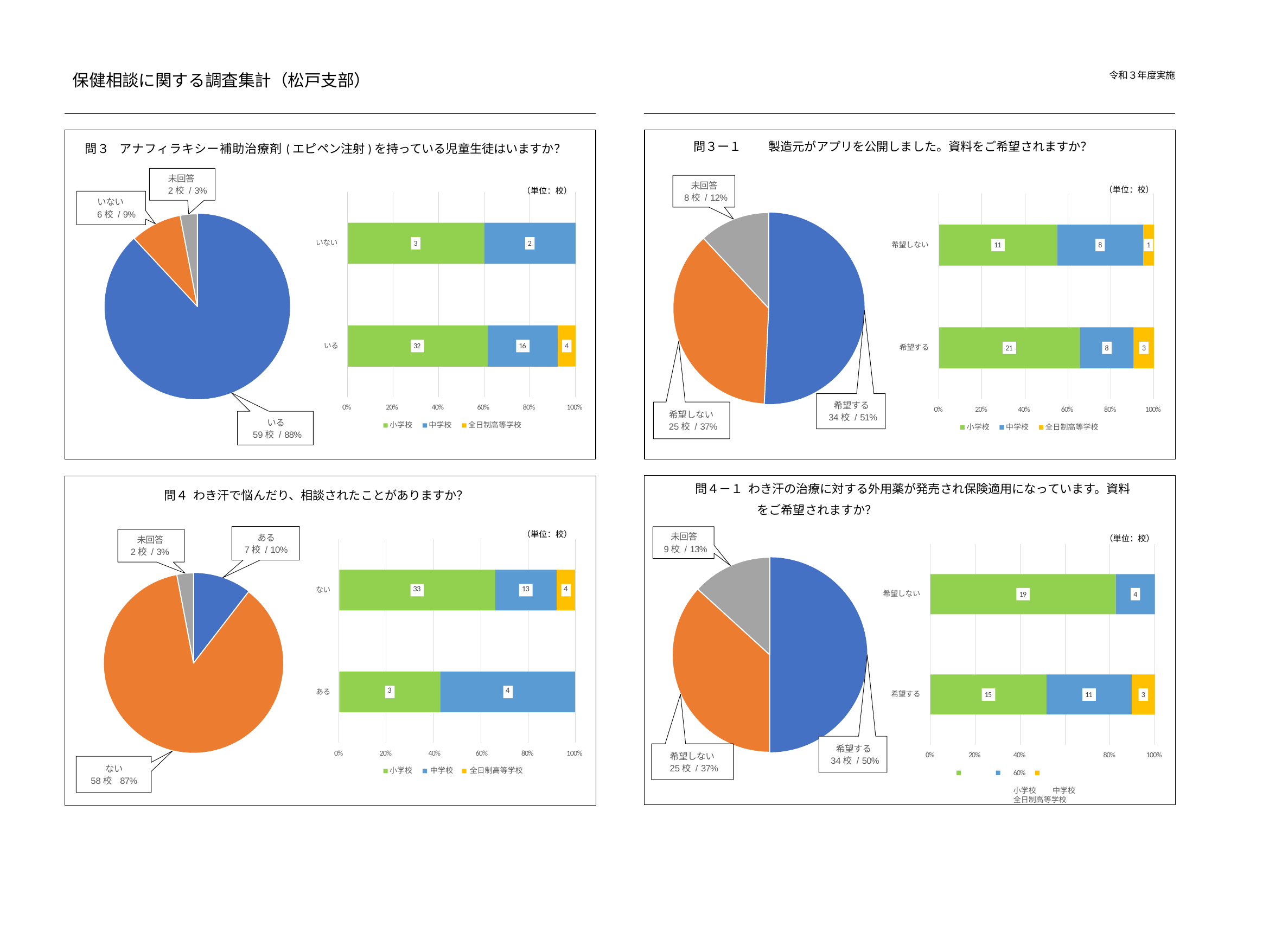

令和３年度実施
保健相談に関する調査集計（松戸支部）

問３ー１
製造元がアプリを公開しました。資料をご希望されますか？
問３   アナフィラキシー補助治療剤(エピペン注射)を持っている児童生徒はいますか？

未回答
2校 / 3%

未回答
8校 / 12%
（単位：校）
（単位：校）

いない
6校 / 9%

いない
3
2

希望しない
11
8
1

いる
32
16
4

希望する

21
8
3

希望する
34校 / 51%
0%
20%	40%	60%
80%
100%
0%	20%	40%	60%
80%
100%
希望しない
25校 / 37%
いる
59校 / 88%
小学校	中学校	全日制高等学校
小学校	中学校	全日制高等学校

問４－１  わき汗の治療に対する外用薬が発売され保険適用になっています。資料をご希望されますか？

問４  わき汗で悩んだり、相談されたことがありますか？

（単位：校）
未回答
9校 / 13%
ある
7校 / 10%

（単位：校）
未回答
2校 / 3%
|  |  |  |  |  |  |  |  |
| --- | --- | --- | --- | --- | --- | --- | --- |
| 33 |  |  |  |  | 13 |  | 4 |
|  |  |  |  |  |  |  |  |
| 3 |  |  | 4 |  |  |  |  |
|  |  |  |  |  |  |  |  |

ない
希望しない
19
4

ある
希望する
15
11
3

希望する
34校 / 50%
0%
20%	40%	60%
80%
100%
希望しない
25校 / 37%
0%
40%	60%
小学校	中学校	全日制高等学校
20%
80%
100%

ない
58校 87%
小学校	中学校	全日制高等学校